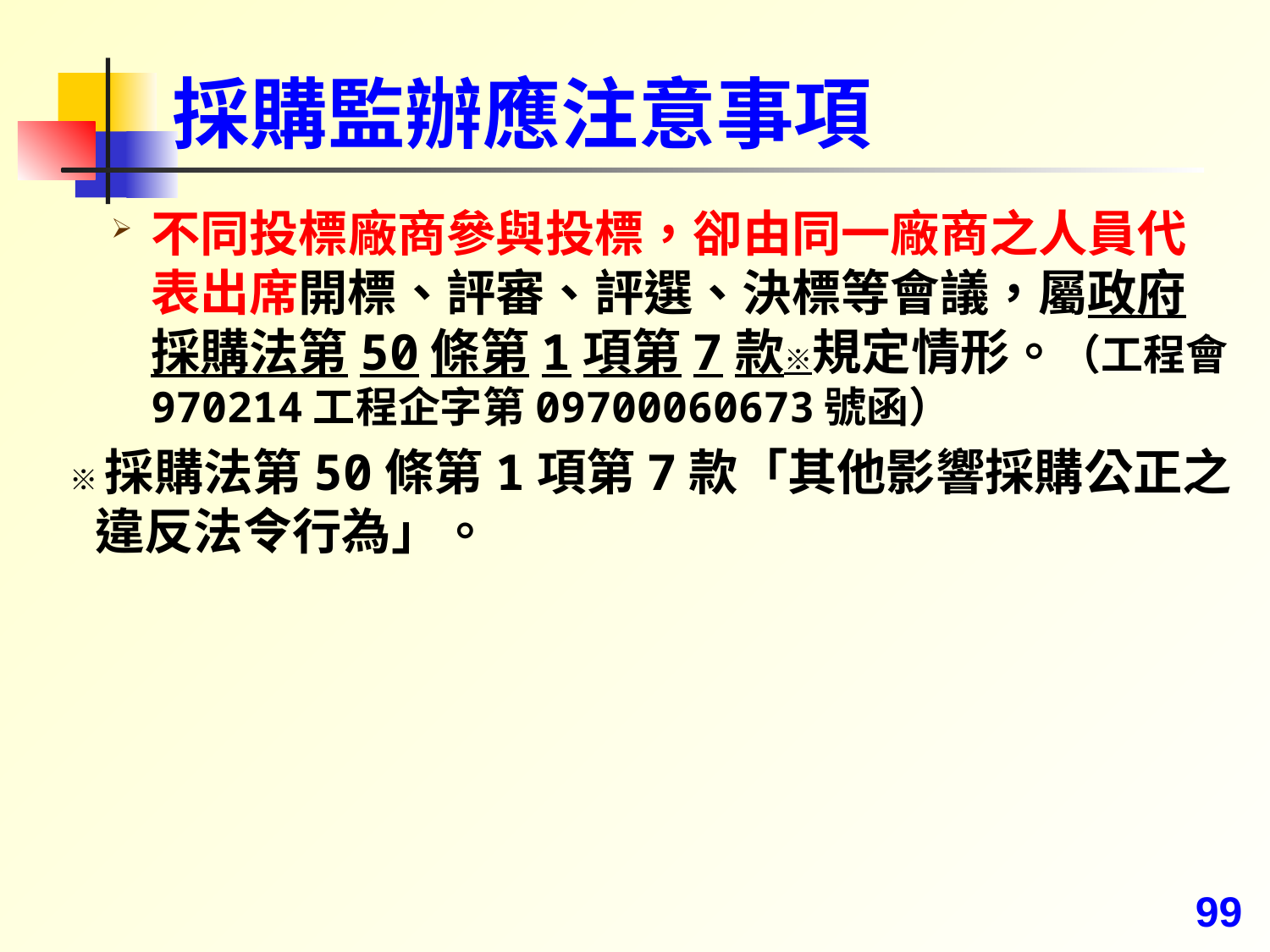

# 採購監辦應注意事項
不同投標廠商參與投標，卻由同一廠商之人員代表出席開標、評審、評選、決標等會議，屬政府採購法第50條第1項第7款※規定情形。（工程會970214工程企字第09700060673號函）
  ※採購法第50條第1項第7款「其他影響採購公正之違反法令行為」。

99